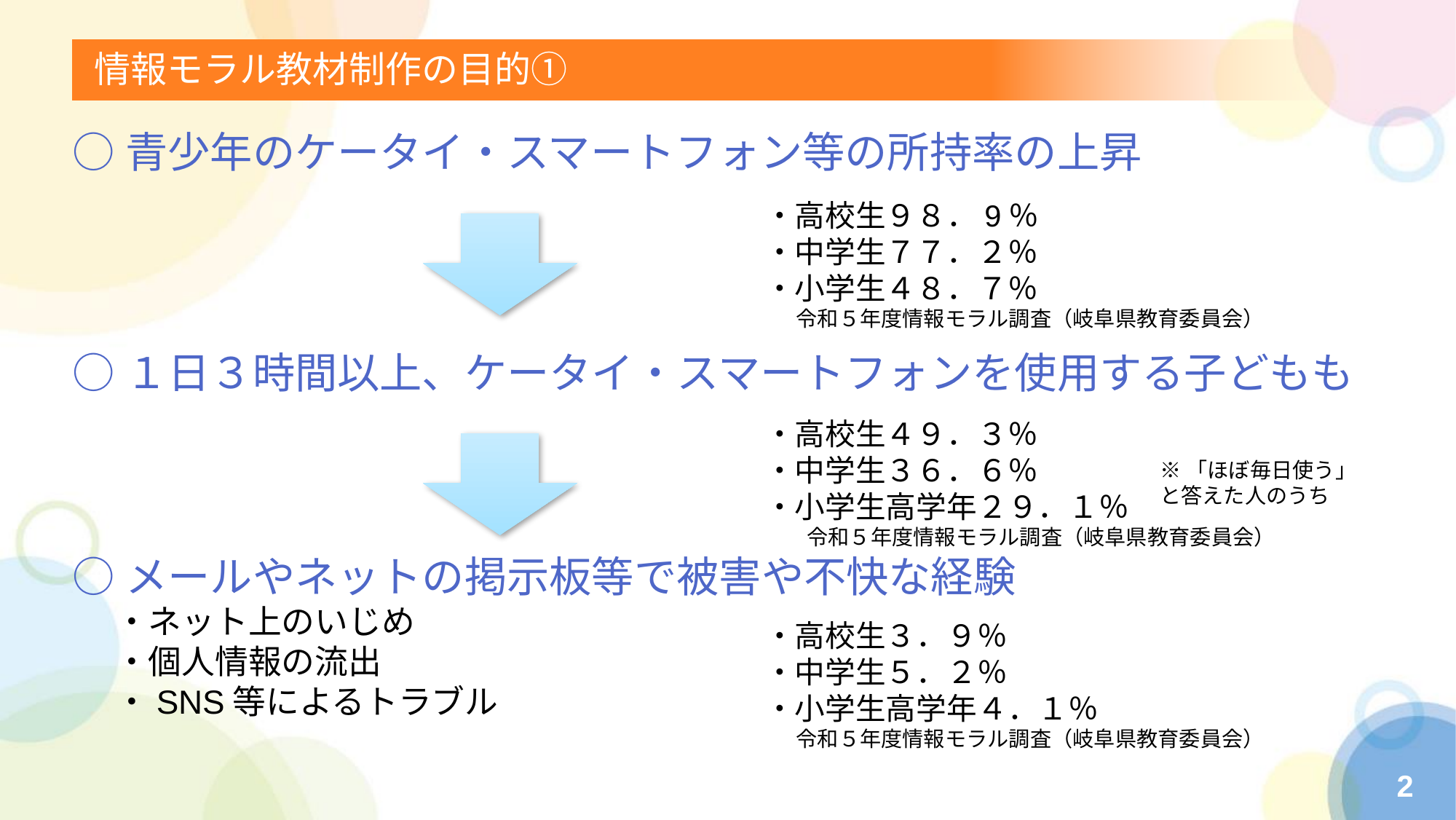

# 情報モラル教材制作の目的①
○青少年のケータイ・スマートフォン等の所持率の上昇

○１日３時間以上、ケータイ・スマートフォンを使用する子どもも

○メールやネットの掲示板等で被害や不快な経験
・ネット上のいじめ
・個人情報の流出
・SNS等によるトラブル

・高校生９８．9％
・中学生７７．２％
・小学生４８．７％
令和５年度情報モラル調査（岐阜県教育委員会）

・高校生４９．３％
・中学生３６．６％
・小学生高学年２９．１％
　　令和５年度情報モラル調査（岐阜県教育委員会）

※「ほぼ毎日使う」と答えた人のうち
・高校生３．９％
・中学生５．２％
・小学生高学年４．１％
令和５年度情報モラル調査（岐阜県教育委員会）
2